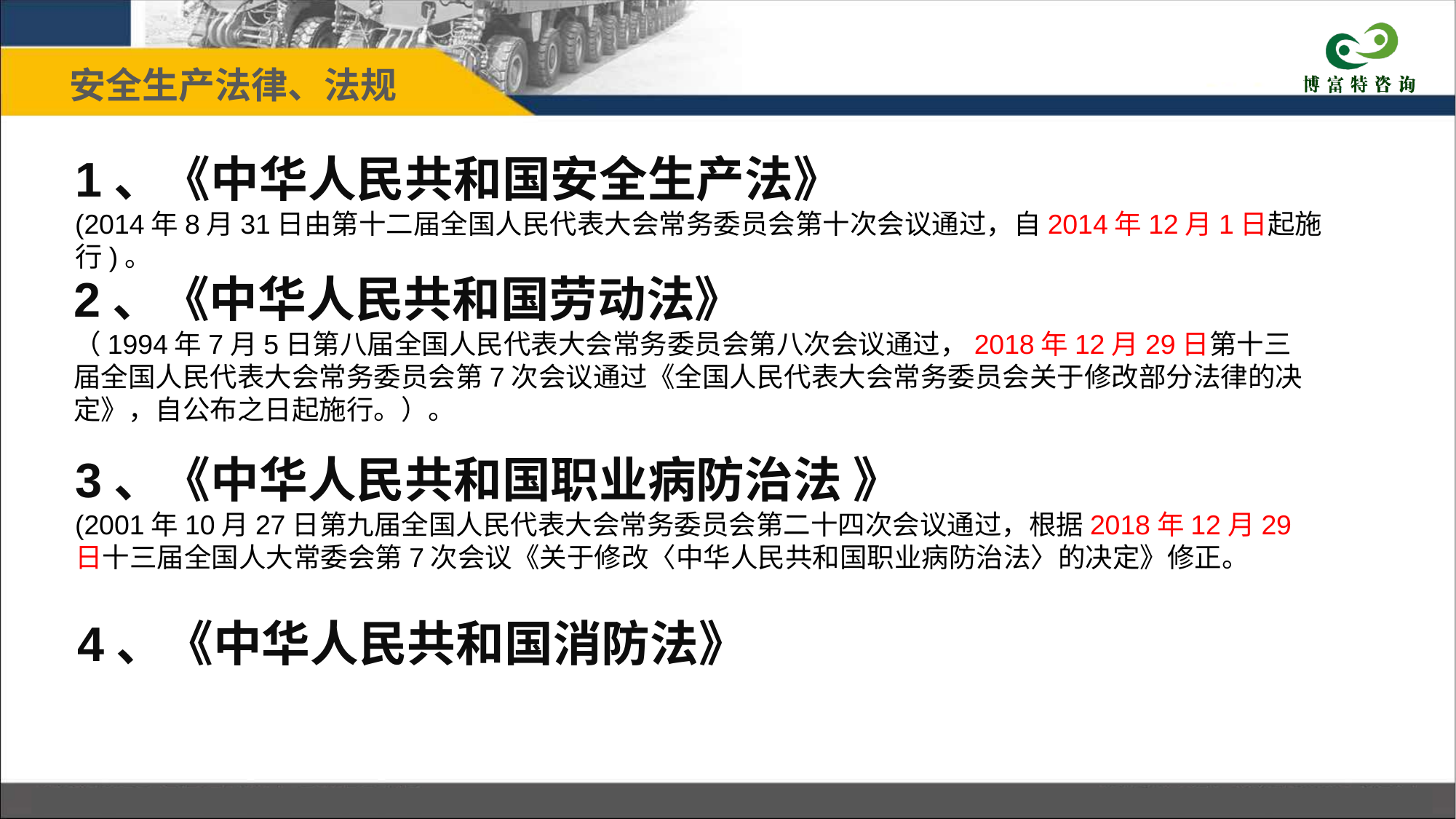

安全生产法律、法规
1、《中华人民共和国安全生产法》
(2014年8月31日由第十二届全国人民代表大会常务委员会第十次会议通过，自2014年12月1日起施行)。
目   录
2、《中华人民共和国劳动法》
（1994年7月5日第八届全国人民代表大会常务委员会第八次会议通过，2018年12月29日第十三届全国人民代表大会常务委员会第7次会议通过《全国人民代表大会常务委员会关于修改部分法律的决定》，自公布之日起施行。）。
3、《中华人民共和国职业病防治法 》
(2001年10月27日第九届全国人民代表大会常务委员会第二十四次会议通过，根据2018年12月29日十三届全国人大常委会第7次会议《关于修改〈中华人民共和国职业病防治法〉的决定》修正。
 4、《中华人民共和国消防法》